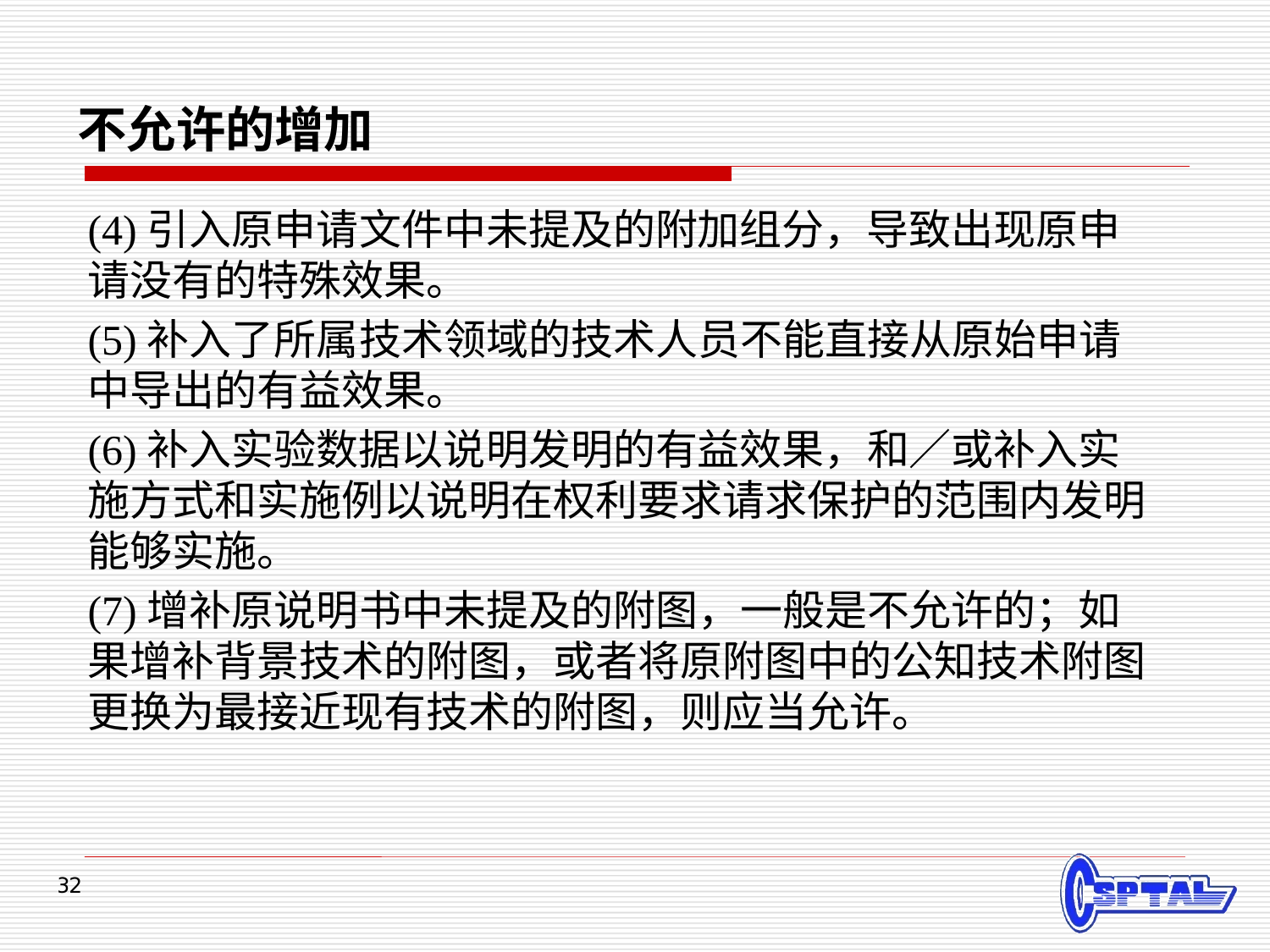

# 不允许的增加
(4)引入原申请文件中未提及的附加组分，导致出现原申请没有的特殊效果。
(5)补入了所属技术领域的技术人员不能直接从原始申请中导出的有益效果。
(6)补入实验数据以说明发明的有益效果，和／或补入实施方式和实施例以说明在权利要求请求保护的范围内发明能够实施。
(7)增补原说明书中未提及的附图，一般是不允许的；如果增补背景技术的附图，或者将原附图中的公知技术附图更换为最接近现有技术的附图，则应当允许。
32